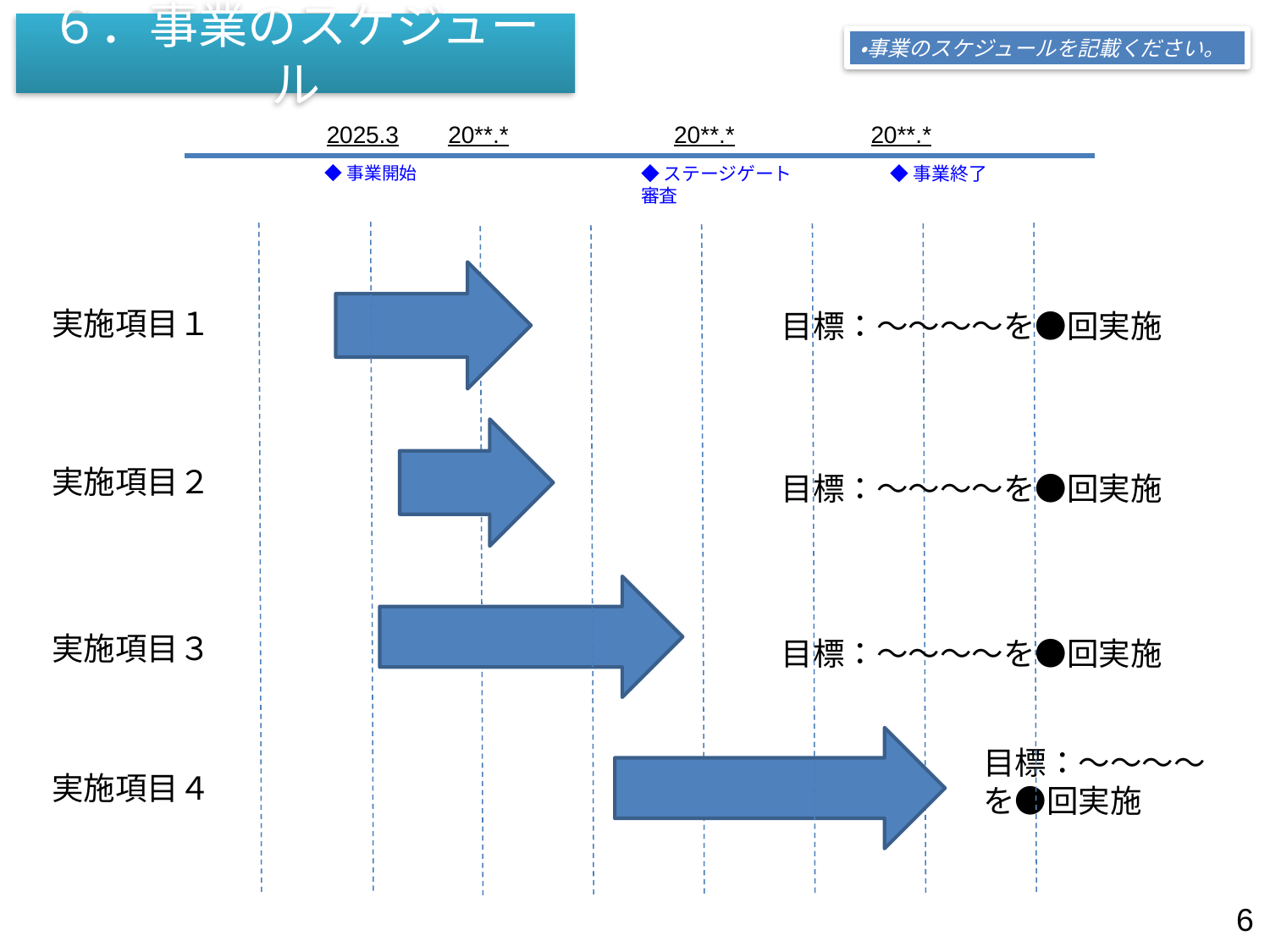

６．事業のスケジュール
・事業のスケジュールを記載ください。
2025.3
20**.*
20**.*
20**.*
◆事業開始
◆ステージゲート審査
◆事業終了

実施項目１
目標：～～～～を●回実施

実施項目２
目標：～～～～を●回実施

実施項目３
目標：～～～～を●回実施

目標：～～～～を●回実施
実施項目４
6